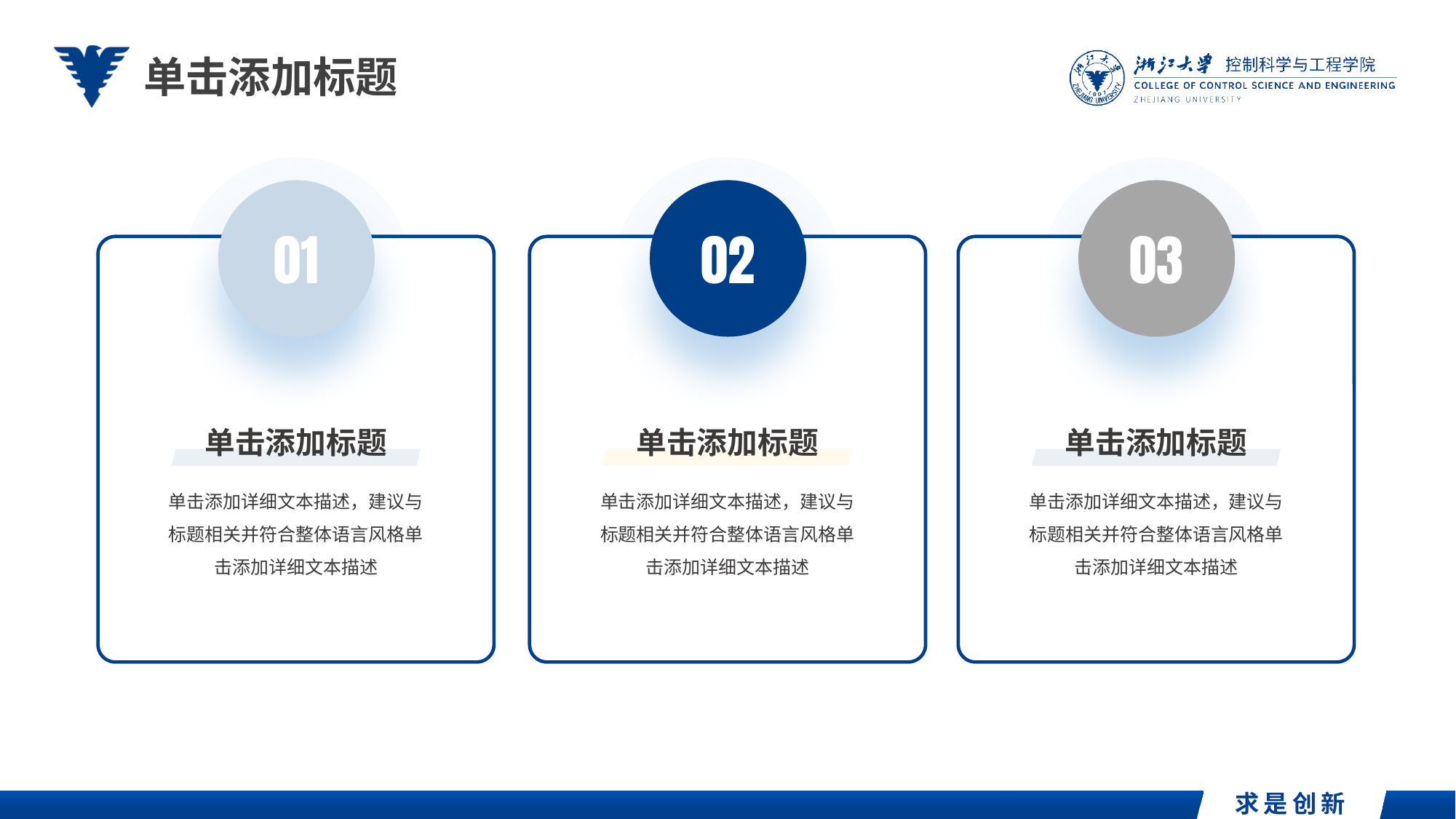

单击添加标题

03

单击添加标题

单击添加详细文本描述，建议与标题相关并符合整体语言风格单击添加详细文本描述
01
02

单击添加标题
单击添加标题

单击添加详细文本描述，建议与标题相关并符合整体语言风格单击添加详细文本描述
单击添加详细文本描述，建议与标题相关并符合整体语言风格单击添加详细文本描述